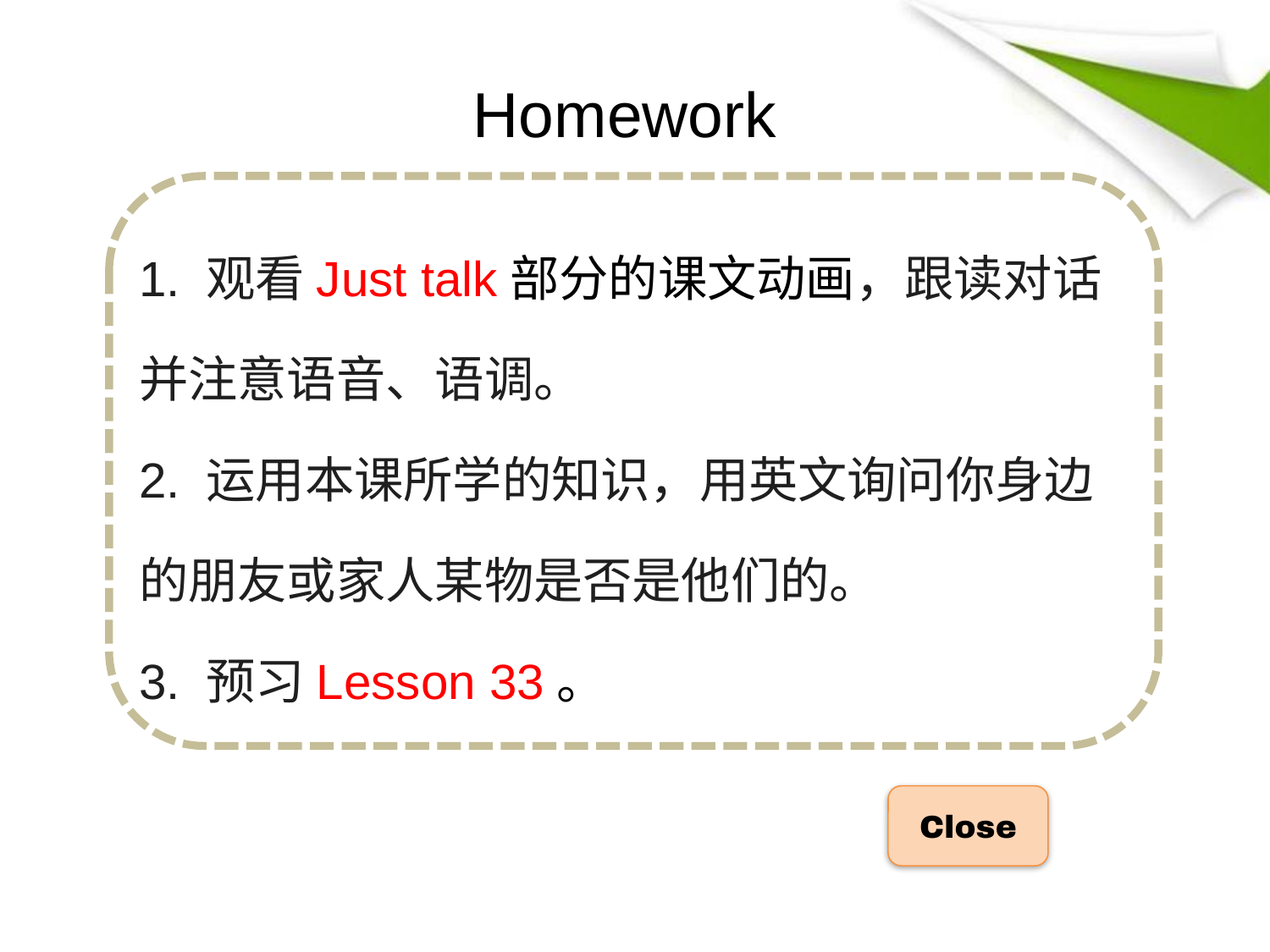

Homework

1. 观看Just talk部分的课文动画，跟读对话并注意语音、语调。
2. 运用本课所学的知识，用英文询问你身边的朋友或家人某物是否是他们的。
3. 预习Lesson 33。
Close